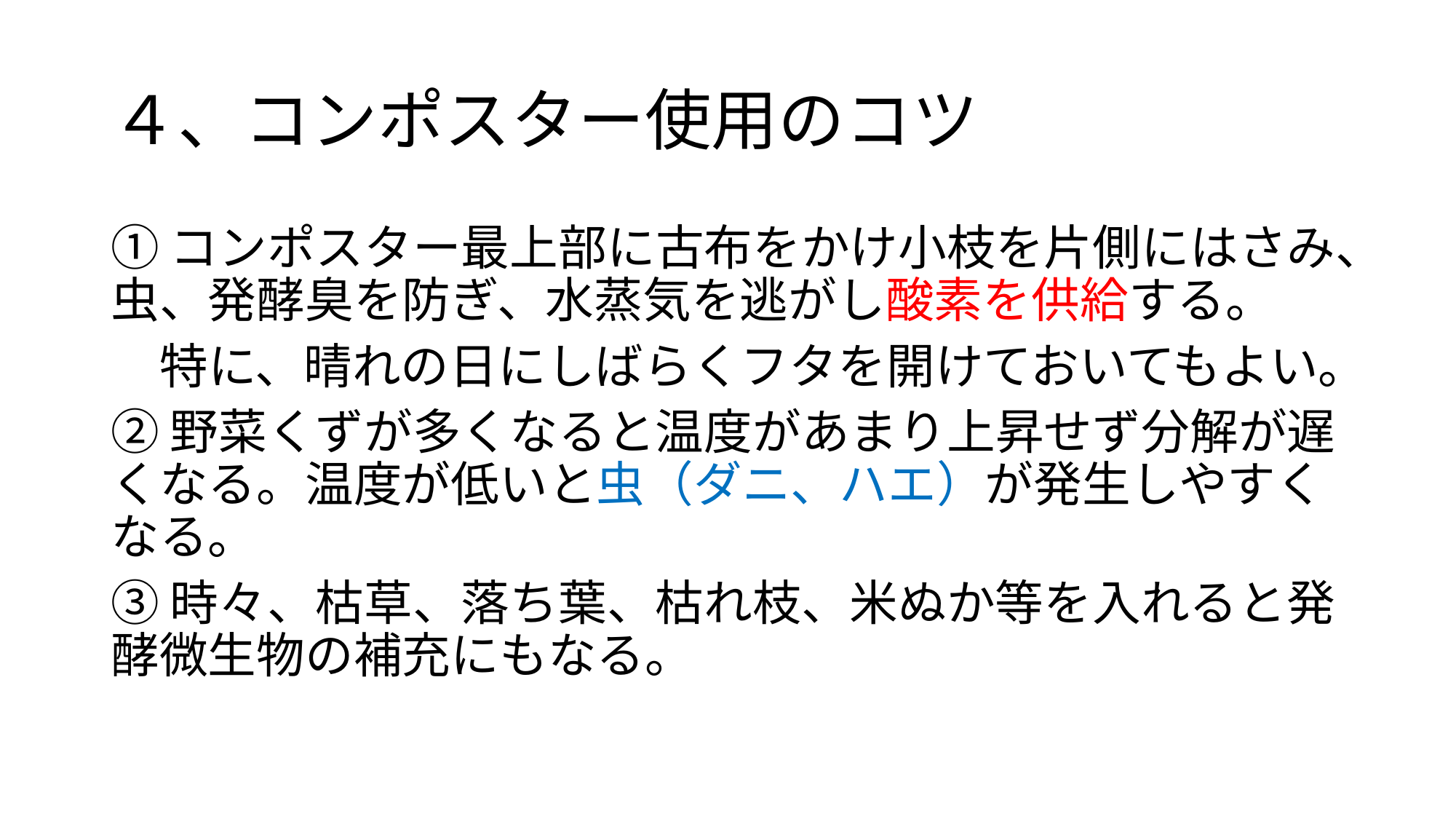

# ４、コンポスター使用のコツ
①コンポスター最上部に古布をかけ小枝を片側にはさみ、虫、発酵臭を防ぎ、水蒸気を逃がし酸素を供給する。
　特に、晴れの日にしばらくフタを開けておいてもよい。
②野菜くずが多くなると温度があまり上昇せず分解が遅くなる。温度が低いと虫（ダニ、ハエ）が発生しやすくなる。
③時々、枯草、落ち葉、枯れ枝、米ぬか等を入れると発酵微生物の補充にもなる。